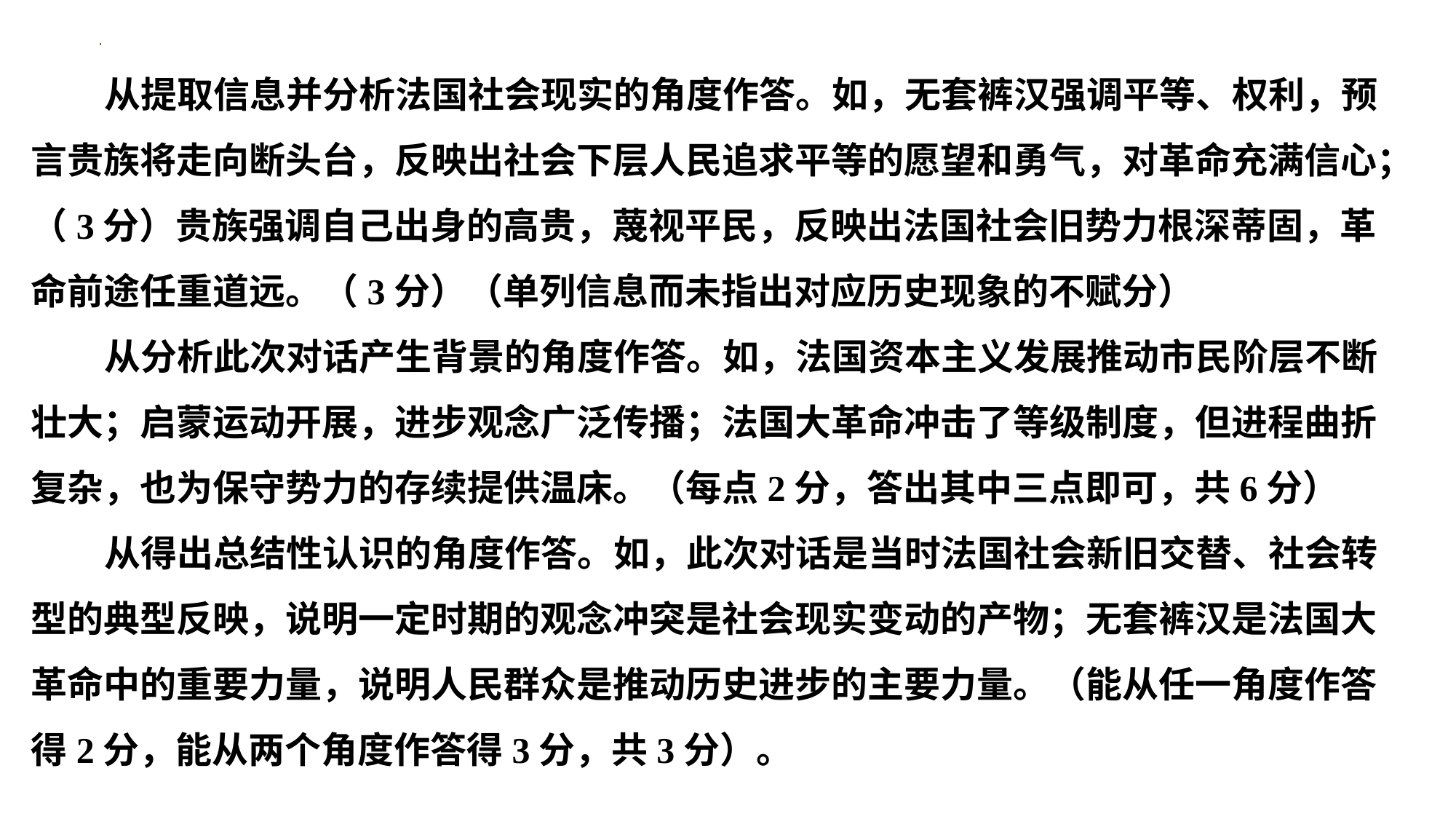

从提取信息并分析法国社会现实的角度作答。如，无套裤汉强调平等、权利，预言贵族将走向断头台，反映出社会下层人民追求平等的愿望和勇气，对革命充满信心；（3分）贵族强调自己出身的高贵，蔑视平民，反映出法国社会旧势力根深蒂固，革命前途任重道远。（3分）（单列信息而未指出对应历史现象的不赋分）
    从分析此次对话产生背景的角度作答。如，法国资本主义发展推动市民阶层不断壮大；启蒙运动开展，进步观念广泛传播；法国大革命冲击了等级制度，但进程曲折复杂，也为保守势力的存续提供温床。（每点2分，答出其中三点即可，共6分）
    从得出总结性认识的角度作答。如，此次对话是当时法国社会新旧交替、社会转型的典型反映，说明一定时期的观念冲突是社会现实变动的产物；无套裤汉是法国大革命中的重要力量，说明人民群众是推动历史进步的主要力量。（能从任一角度作答得2分，能从两个角度作答得3分，共3分）。